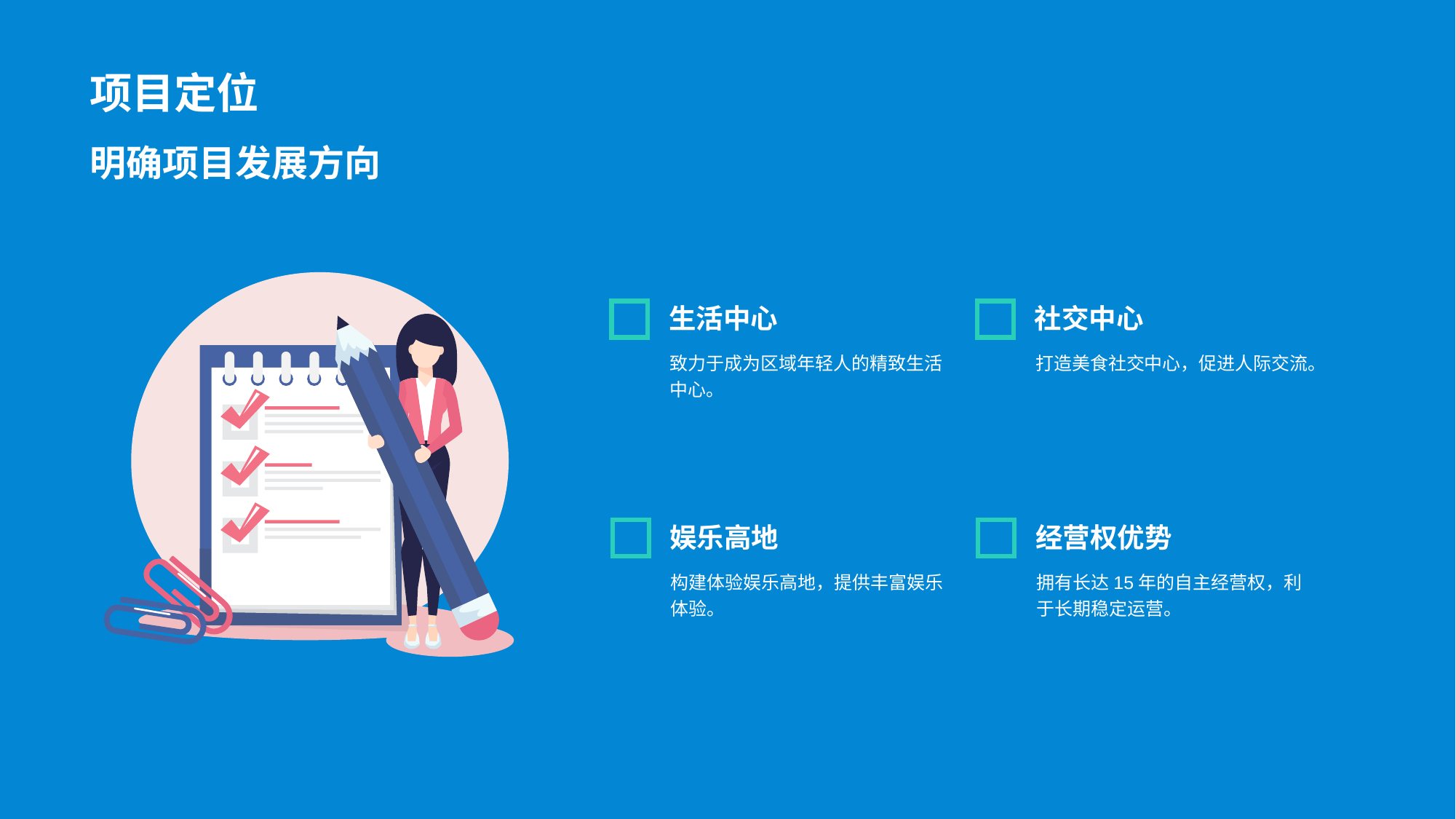

# 项目定位
明确项目发展方向
生活中心

致力于成为区域年轻人的精致生活中心。
社交中心

打造美食社交中心，促进人际交流。

娱乐高地

构建体验娱乐高地，提供丰富娱乐体验。
经营权优势

拥有长达15年的自主经营权，利于长期稳定运营。